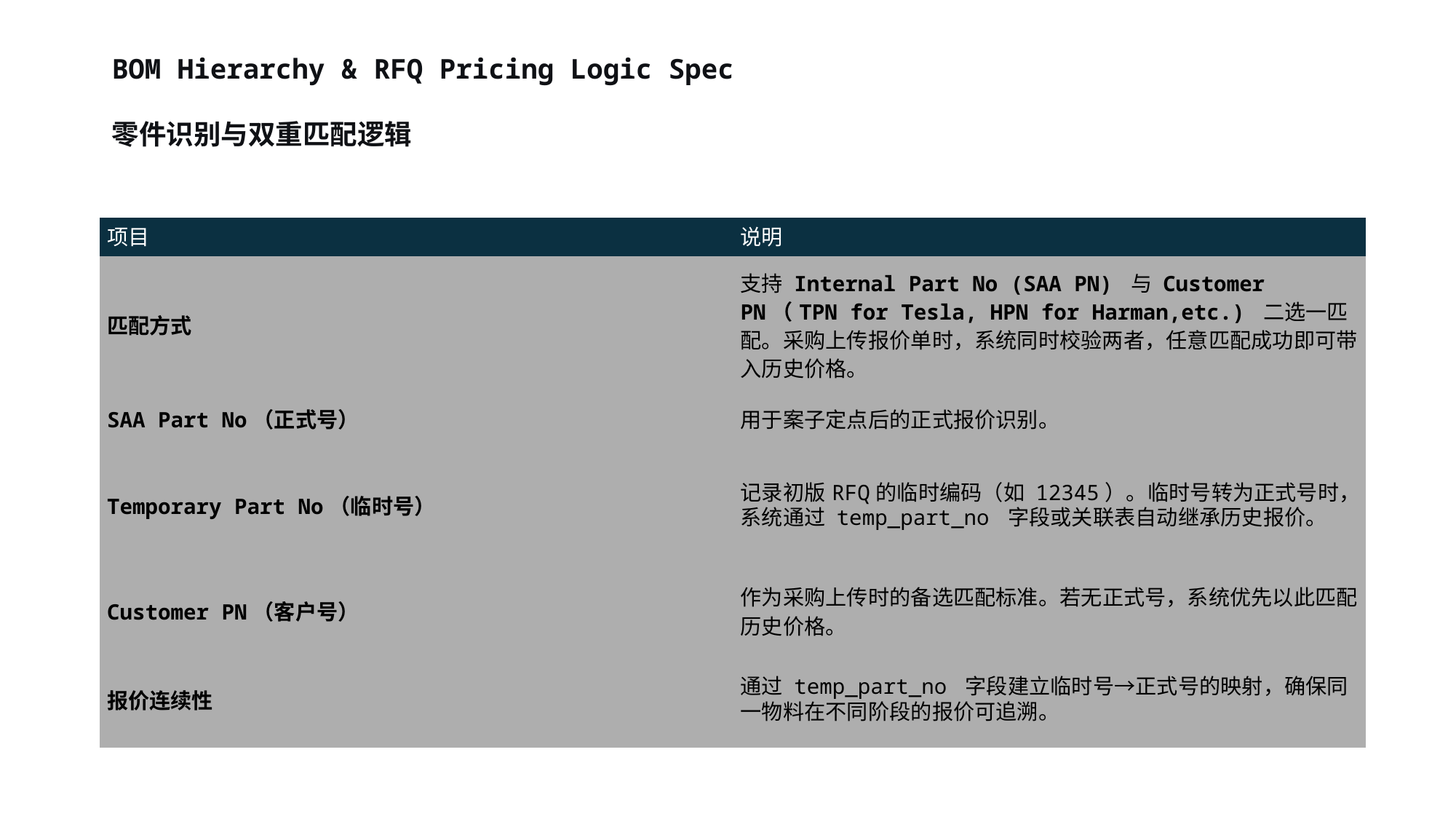

BOM Hierarchy & RFQ Pricing Logic Spec

零件识别与双重匹配逻辑

| 项目 | 说明 |
| --- | --- |
| 匹配方式 | 支持 Internal Part No (SAA PN) 与 Customer PN（TPN for Tesla, HPN for Harman,etc.) 二选一匹配。采购上传报价单时，系统同时校验两者，任意匹配成功即可带入历史价格。 |
| SAA Part No（正式号） | 用于案子定点后的正式报价识别。 |
| Temporary Part No（临时号） | 记录初版RFQ的临时编码（如 M354-01）。临时号转为正式号时，系统通过 temp\_part\_no 字段或关联表自动继承历史报价。 |
| Customer PN（客户号） | 作为采购上传时的备选匹配标准。若无正式号，系统优先以此匹配历史价格。 |
| 报价连续性 | 通过 temp\_part\_no 字段建立临时号→正式号的映射，确保同一物料在不同阶段的报价可追溯。 |
| 项目 | 说明 |
| --- | --- |
| 匹配方式 | 支持 Internal Part No (SAA PN) 与 Customer PN（TPN for Tesla, HPN for Harman,etc.) 二选一匹配。采购上传报价单时，系统同时校验两者，任意匹配成功即可带入历史价格。 |
| SAA Part No（正式号） | 用于案子定点后的正式报价识别。 |
| Temporary Part No（临时号） | 记录初版RFQ的临时编码（如 12345）。临时号转为正式号时，系统通过 temp\_part\_no 字段或关联表自动继承历史报价。 |
| Customer PN（客户号） | 作为采购上传时的备选匹配标准。若无正式号，系统优先以此匹配历史价格。 |
| 报价连续性 | 通过 temp\_part\_no 字段建立临时号→正式号的映射，确保同一物料在不同阶段的报价可追溯。 |